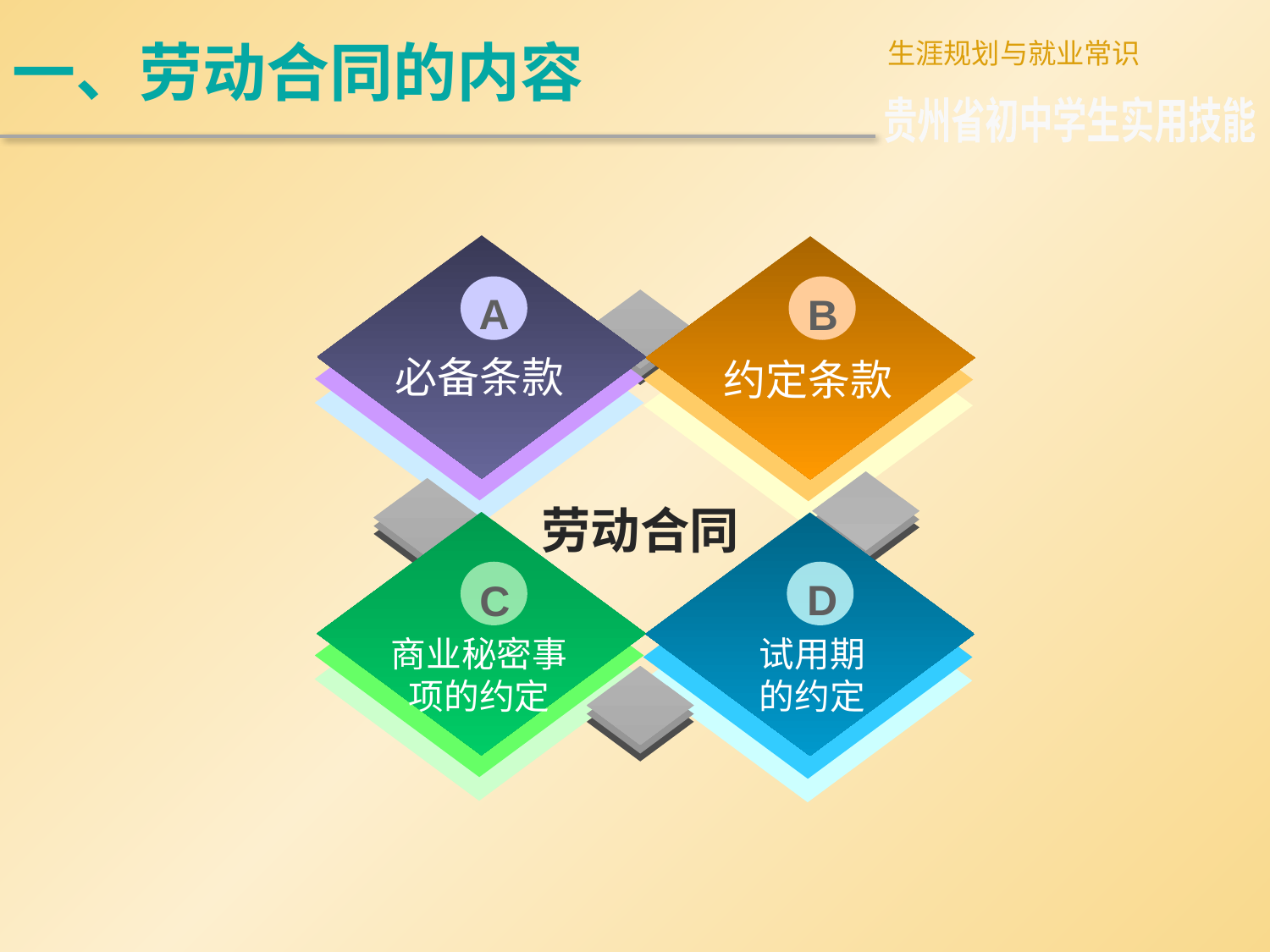

一、劳动合同的内容
生涯规划与就业常识
贵州省初中学生实用技能

A
B

劳动合同

D
C

必备条款
约定条款
商业秘密事
项的约定
试用期
的约定